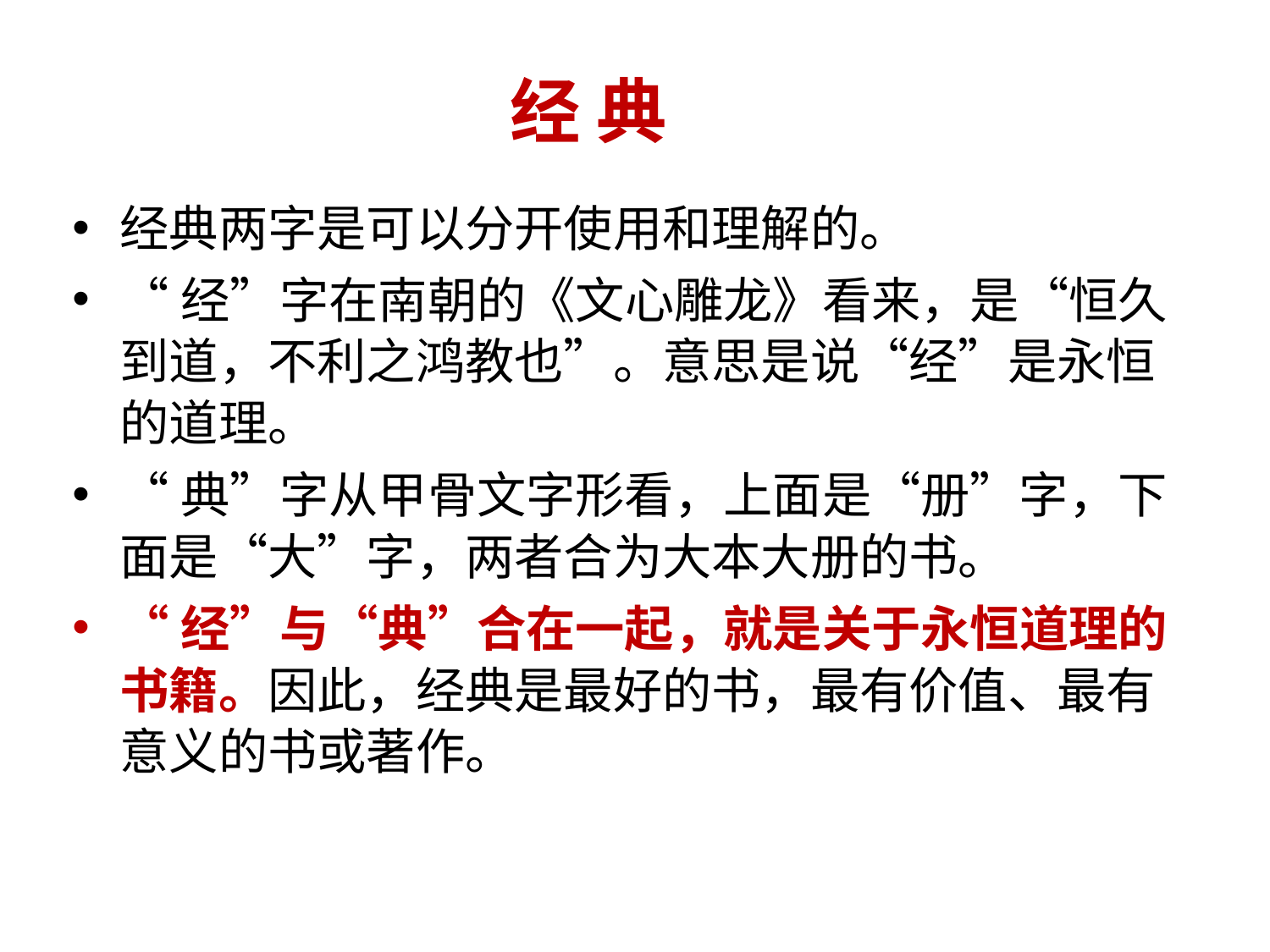

# 经 典
经典两字是可以分开使用和理解的。
“经”字在南朝的《文心雕龙》看来，是“恒久到道，不利之鸿教也”。意思是说“经”是永恒的道理。
“典”字从甲骨文字形看，上面是“册”字，下面是“大”字，两者合为大本大册的书。
“经”与“典”合在一起，就是关于永恒道理的书籍。因此，经典是最好的书，最有价值、最有意义的书或著作。